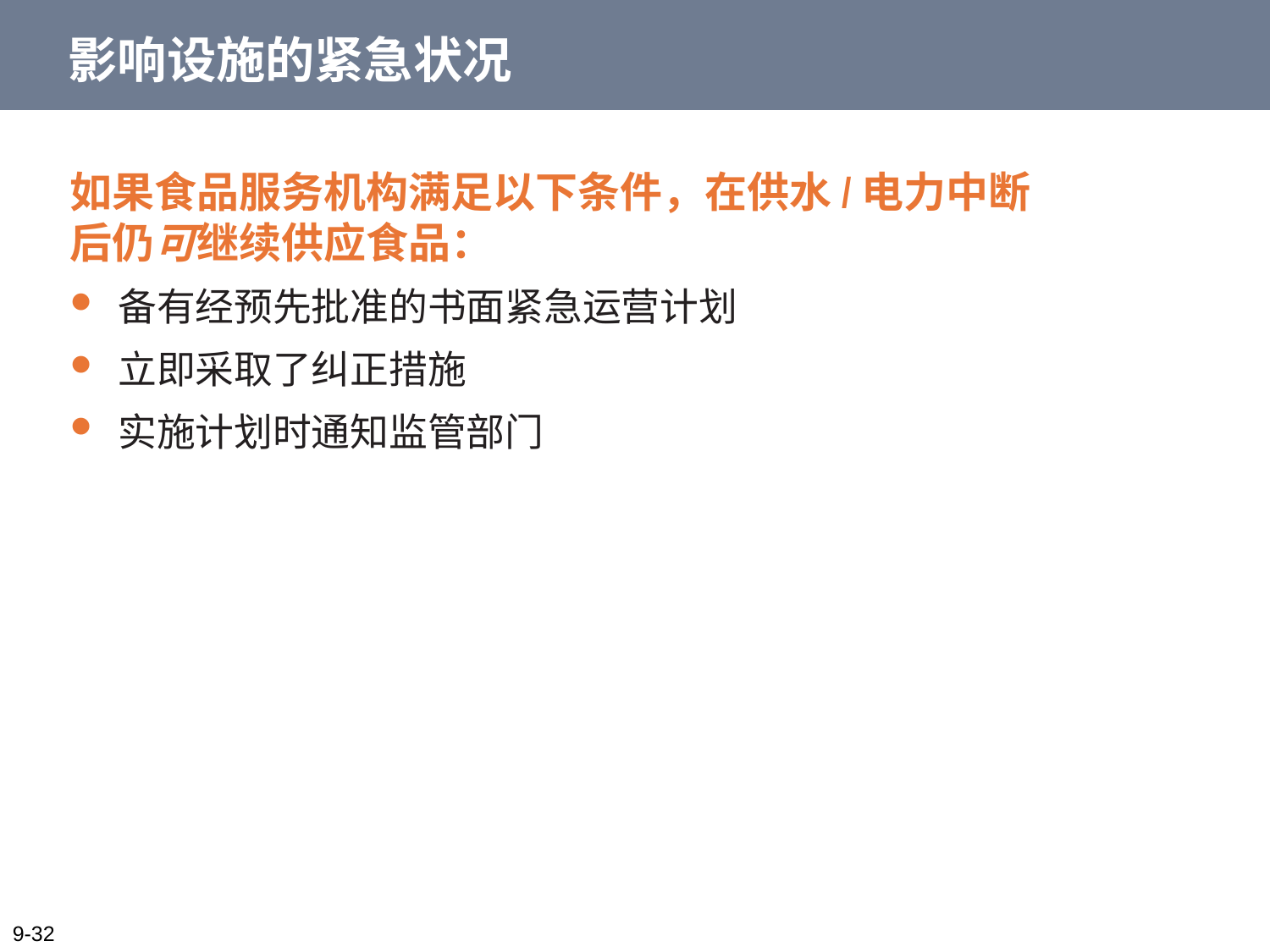

# 影响设施的紧急状况
如果食品服务机构满足以下条件，在供水/电力中断后仍可继续供应食品：
备有经预先批准的书面紧急运营计划
立即采取了纠正措施
实施计划时通知监管部门
9-32